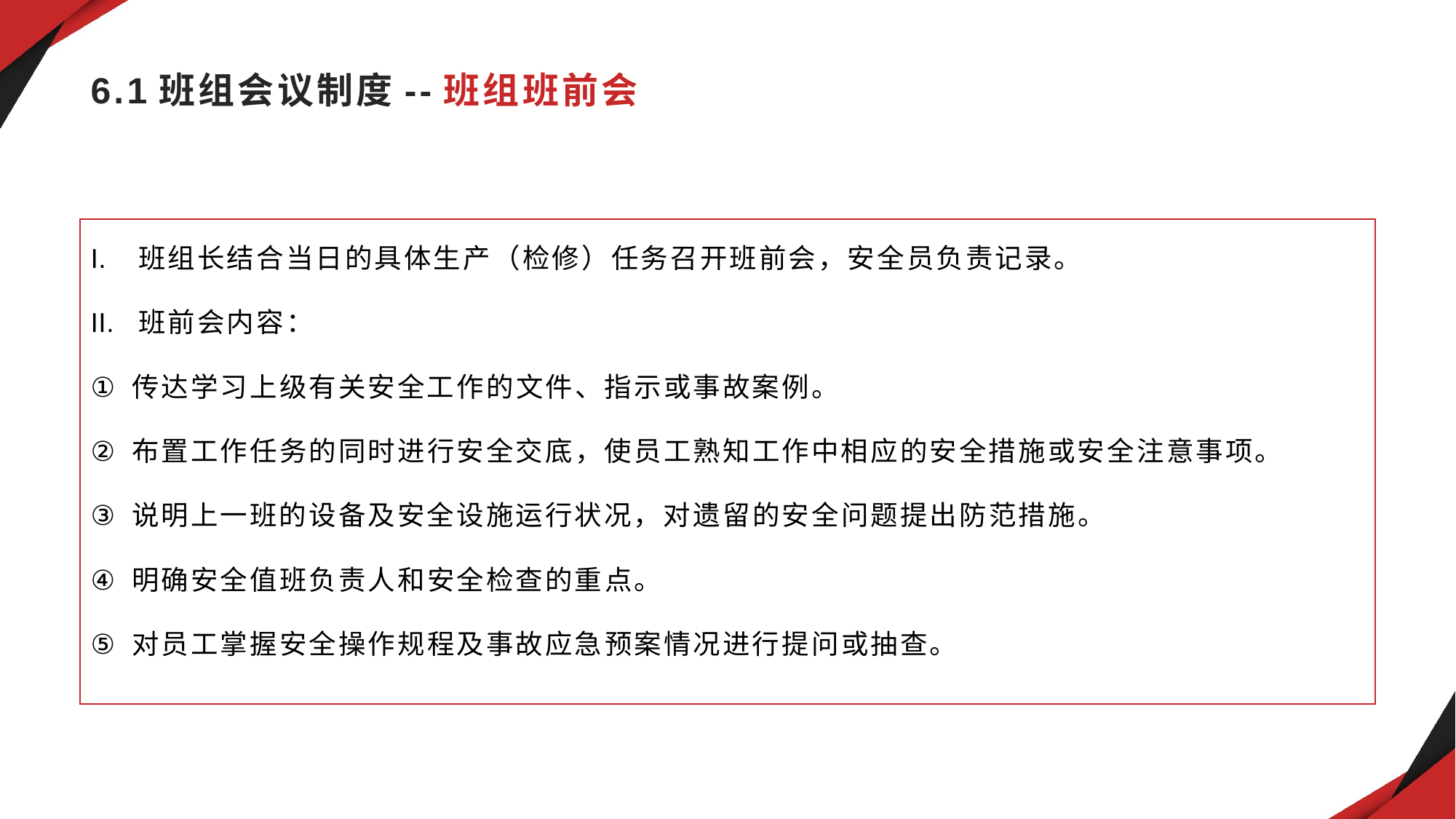

# 6.1班组会议制度--班组班前会
班组长结合当日的具体生产（检修）任务召开班前会，安全员负责记录。
班前会内容：
传达学习上级有关安全工作的文件、指示或事故案例。
布置工作任务的同时进行安全交底，使员工熟知工作中相应的安全措施或安全注意事项。
说明上一班的设备及安全设施运行状况，对遗留的安全问题提出防范措施。
明确安全值班负责人和安全检查的重点。
对员工掌握安全操作规程及事故应急预案情况进行提问或抽查。